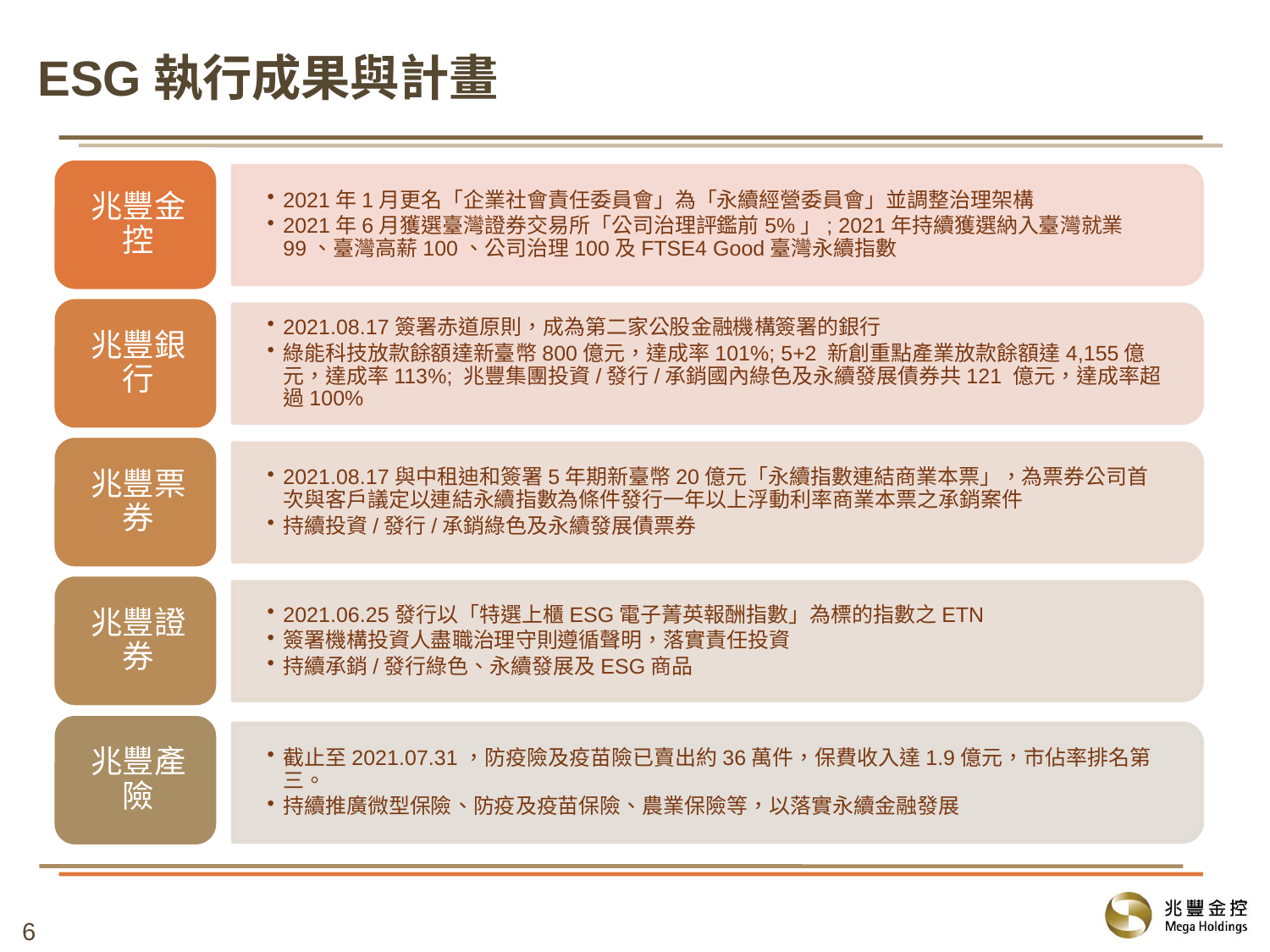

# ESG執行成果與計畫
2021年1月更名「企業社會責任委員會」為「永續經營委員會」並調整治理架構
2021年6月獲選臺灣證券交易所「公司治理評鑑前5%」; 2021年持續獲選納入臺灣就業99、臺灣高薪100、公司治理100及FTSE4 Good臺灣永續指數
兆豐金控
2021.08.17簽署赤道原則，成為第二家公股金融機構簽署的銀行
綠能科技放款餘額達新臺幣800億元，達成率101%; 5+2 新創重點產業放款餘額達4,155億元，達成率113%; 兆豐集團投資/發行/承銷國內綠色及永續發展債券共121 億元，達成率超過100%
兆豐銀行
2021.08.17與中租迪和簽署5年期新臺幣20億元「永續指數連結商業本票」，為票券公司首次與客戶議定以連結永續指數為條件發行一年以上浮動利率商業本票之承銷案件
持續投資/發行/承銷綠色及永續發展債票券
兆豐票券
2021.06.25發行以「特選上櫃ESG電子菁英報酬指數」為標的指數之ETN
簽署機構投資人盡職治理守則遵循聲明，落實責任投資
持續承銷/發行綠色、永續發展及ESG商品
兆豐證券
截止至2021.07.31，防疫險及疫苗險已賣出約36萬件，保費收入達1.9億元，市佔率排名第三。
持續推廣微型保險、防疫及疫苗保險、農業保險等，以落實永續金融發展
兆豐產險